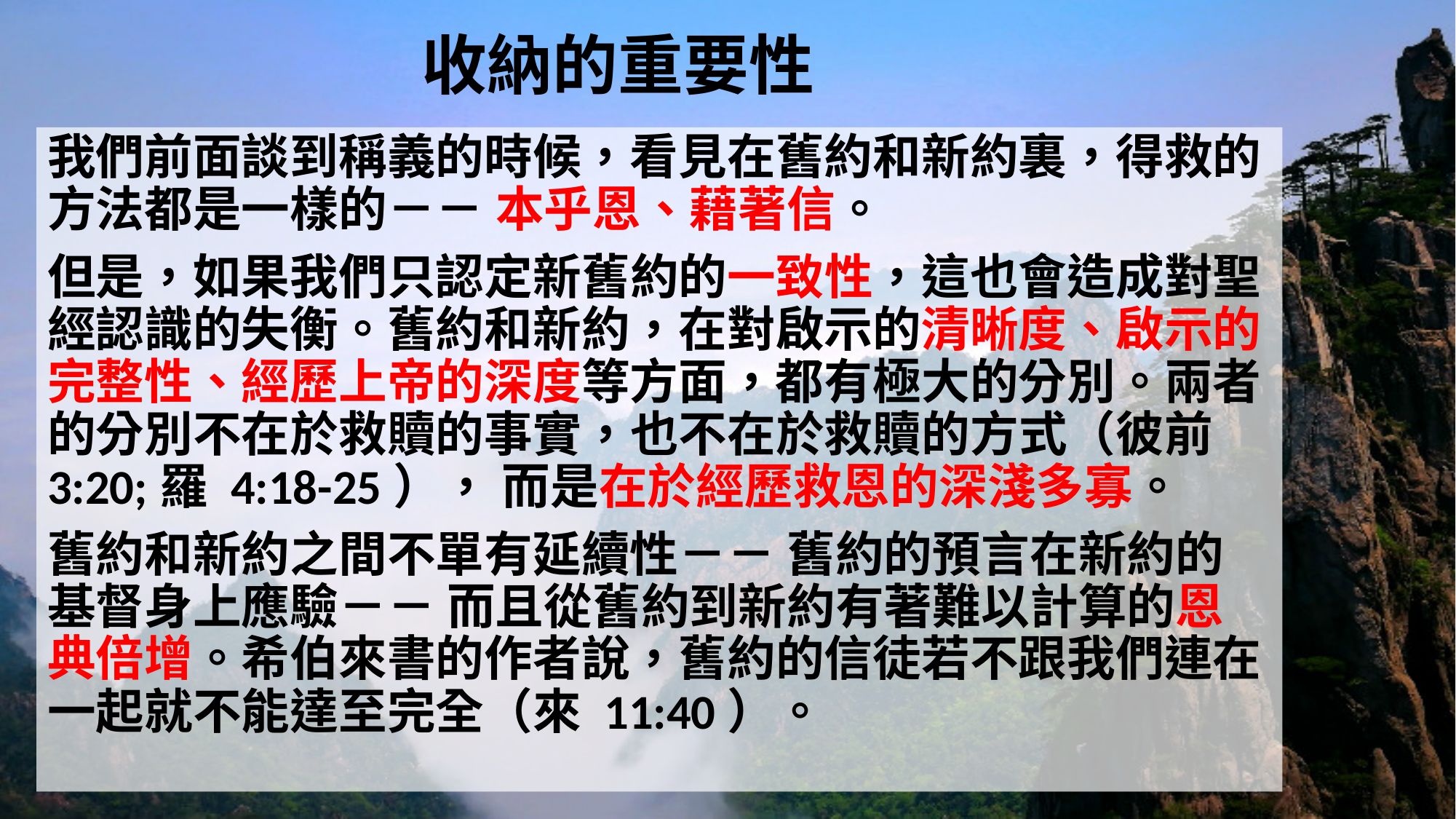

# 收納的重要性
我們前面談到稱義的時候，看見在舊約和新約裏，得救的方法都是一樣的－－ 本乎恩、藉著信。
但是，如果我們只認定新舊約的一致性，這也會造成對聖經認識的失衡。舊約和新約，在對啟示的清晰度、啟示的完整性、經歷上帝的深度等方面，都有極大的分別。兩者的分別不在於救贖的事實，也不在於救贖的方式（彼前 3:20;羅 4:18-25）， 而是在於經歷救恩的深淺多寡。
舊約和新約之間不單有延續性－－ 舊約的預言在新約的基督身上應驗－－ 而且從舊約到新約有著難以計算的恩典倍增。希伯來書的作者說，舊約的信徒若不跟我們連在一起就不能達至完全（來 11:40）。